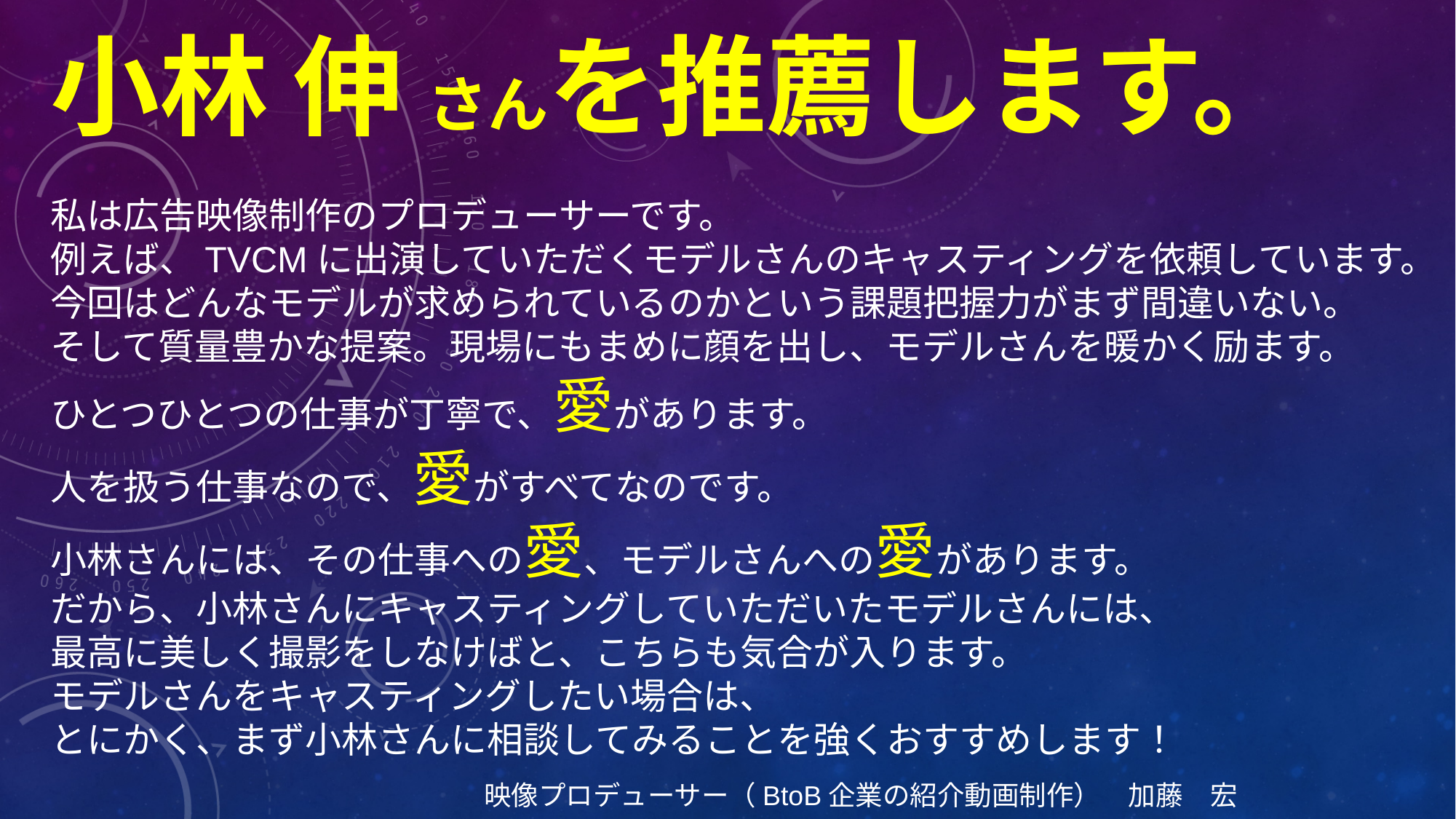

小林 伸 さんを推薦します。

私は広告映像制作のプロデューサーです。
例えば、TVCMに出演していただくモデルさんのキャスティングを依頼しています。
今回はどんなモデルが求められているのかという課題把握力がまず間違いない。
そして質量豊かな提案。現場にもまめに顔を出し、モデルさんを暖かく励ます。
ひとつひとつの仕事が丁寧で、愛があります。
人を扱う仕事なので、愛がすべてなのです。
小林さんには、その仕事への愛、モデルさんへの愛があります。
だから、小林さんにキャスティングしていただいたモデルさんには、
最高に美しく撮影をしなけばと、こちらも気合が入ります。
モデルさんをキャスティングしたい場合は、
とにかく、まず小林さんに相談してみることを強くおすすめします！

                                                                     映像プロデューサー（BtoB企業の紹介動画制作）　加藤　宏